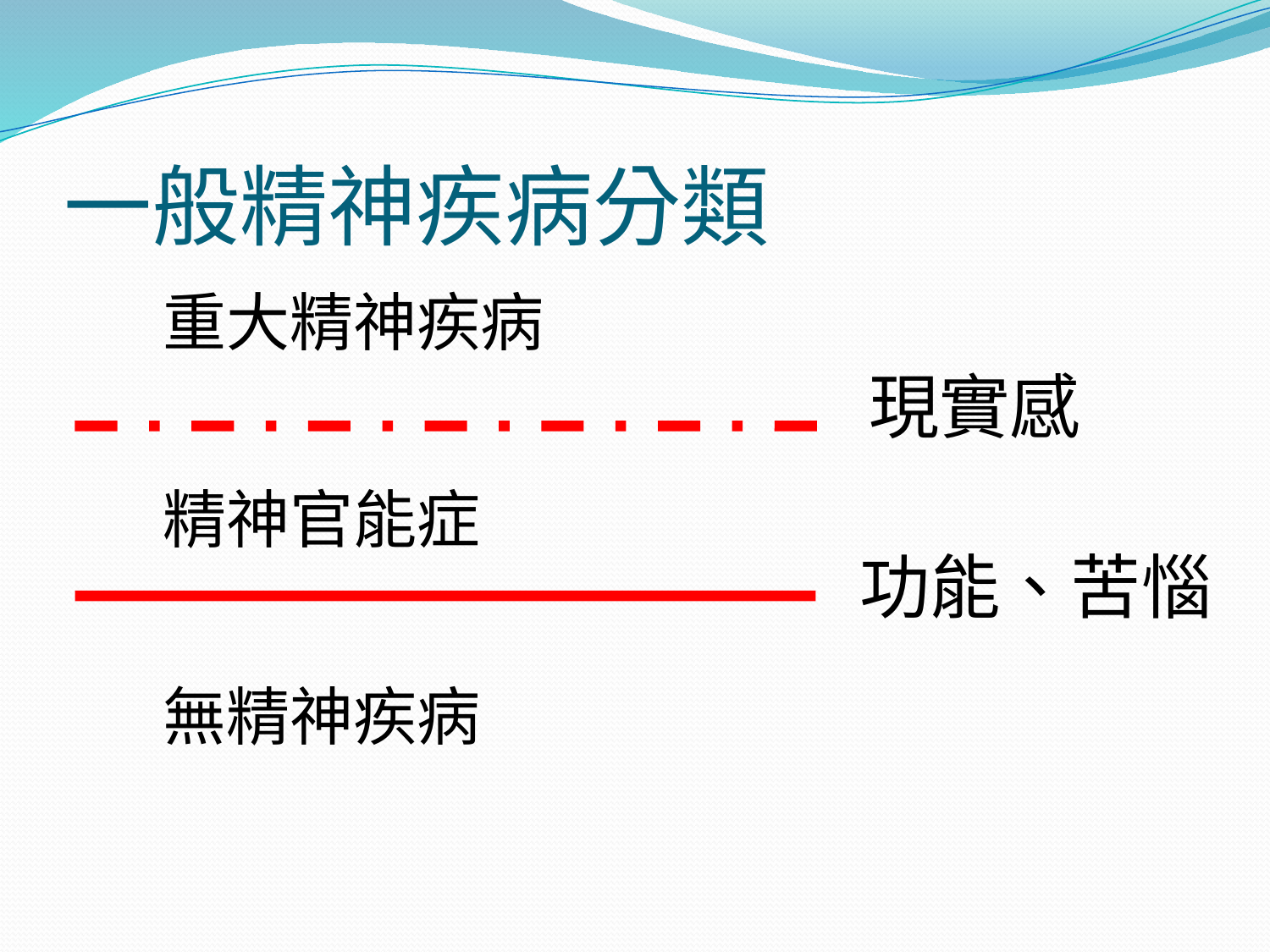

# 一般精神疾病分類
  重大精神疾病

  精神官能症

  無精神疾病
現實感

功能、苦惱